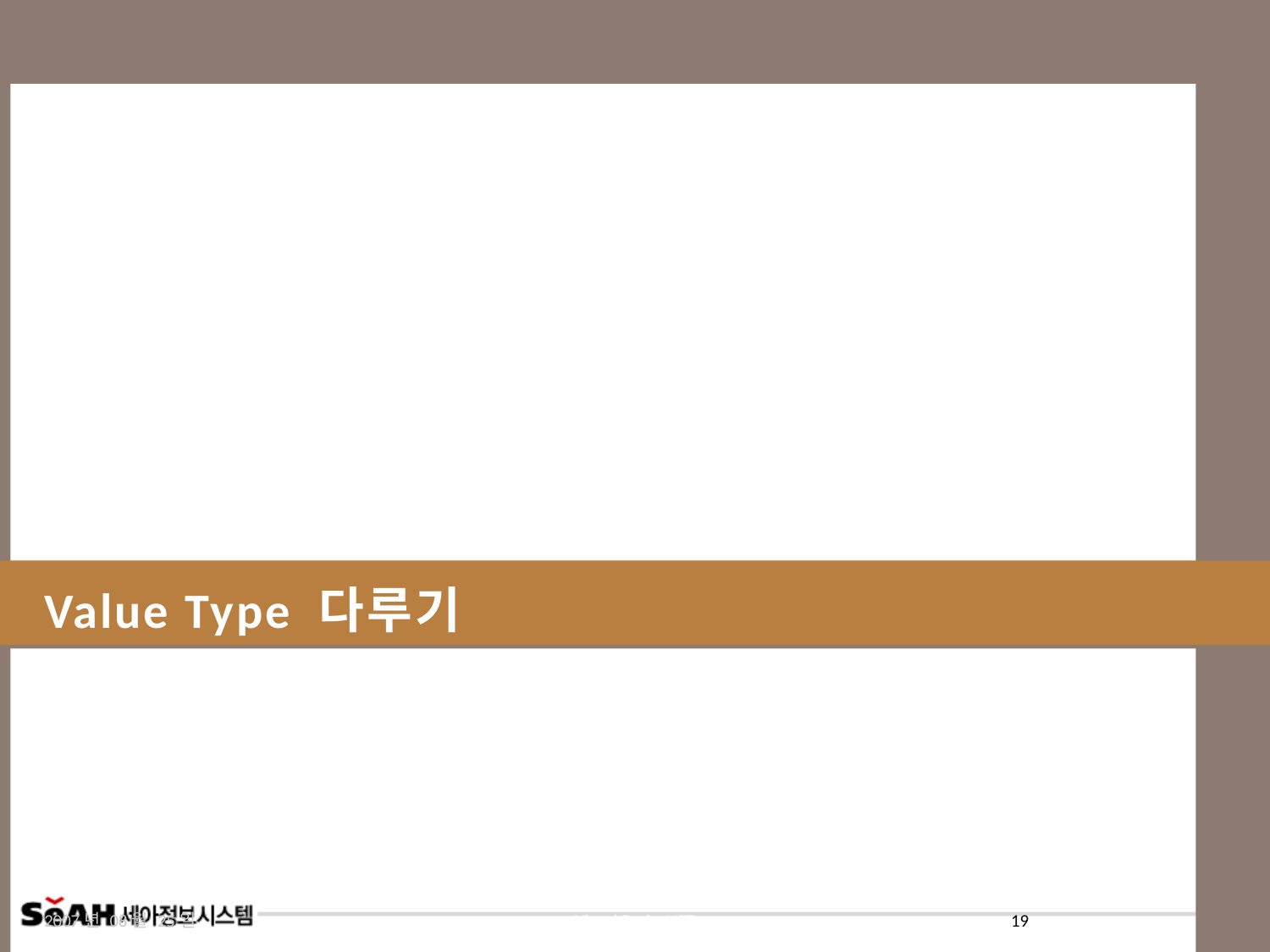

# Value Type 다루기
2007년 08월 25일
Visual Basic .NET
19